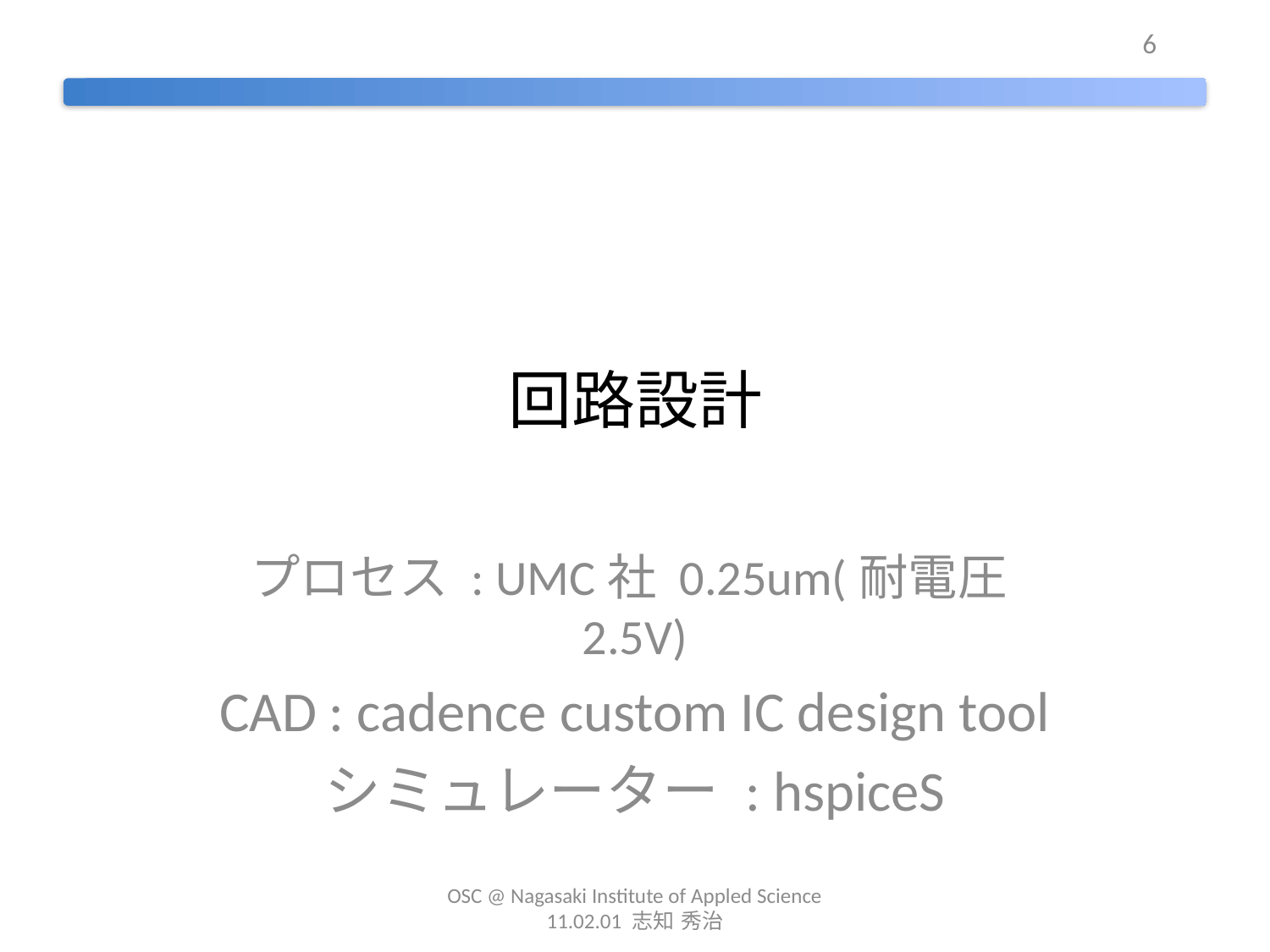

6
# 回路設計
プロセス : UMC社 0.25um(耐電圧2.5V)
CAD : cadence custom IC design tool
シミュレーター : hspiceS

OSC @ Nagasaki Institute of Appled Science 11.02.01 志知 秀治